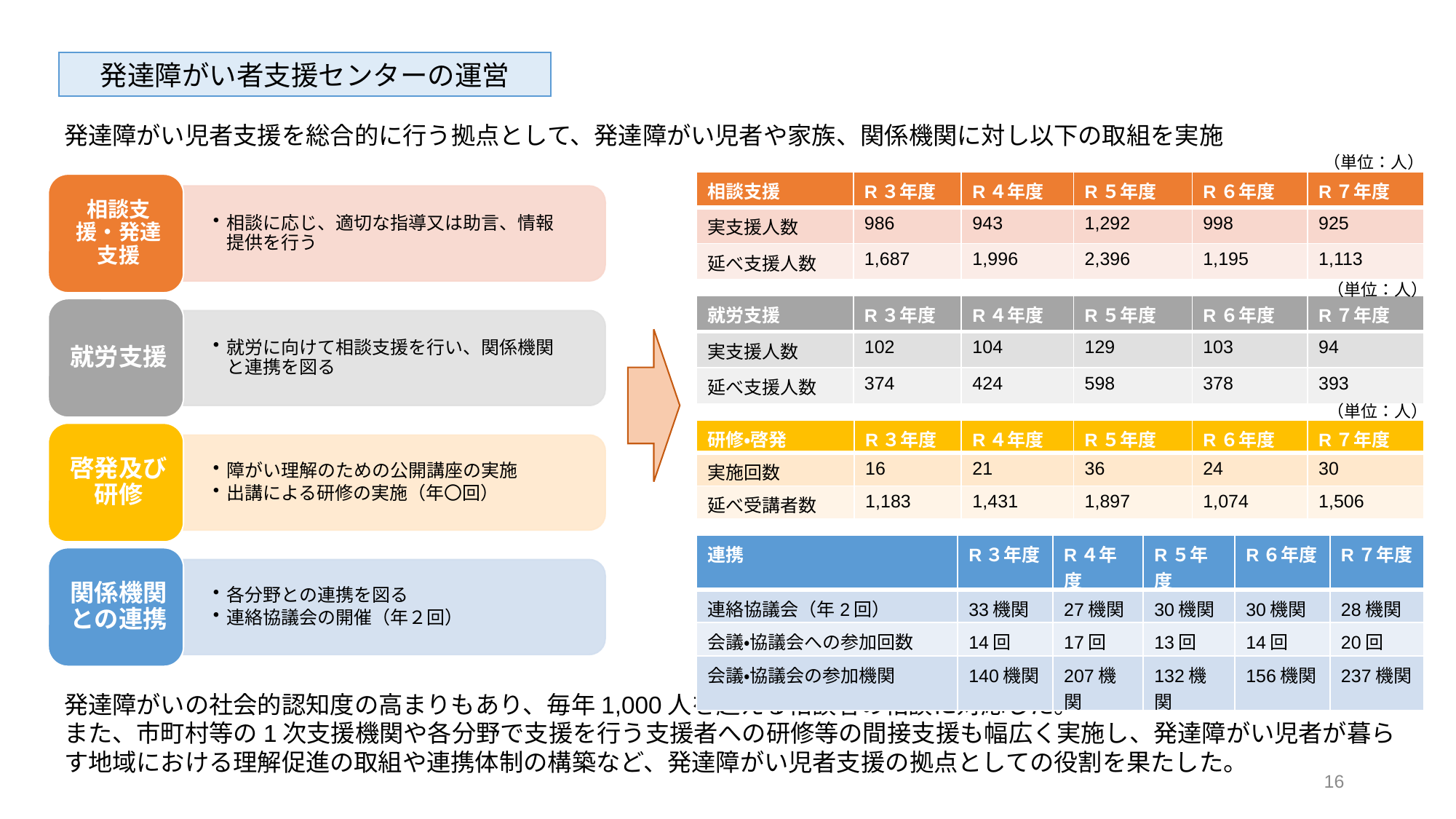

発達障がい者支援センターの運営
発達障がい児者支援を総合的に行う拠点として、発達障がい児者や家族、関係機関に対し以下の取組を実施
（単位：人）
| 相談支援 | R３年度 | R４年度 | R５年度 | R６年度 | R７年度 |
| --- | --- | --- | --- | --- | --- |
| 実支援人数 | 986 | 943 | 1,292 | 998 | 925 |
| 延べ支援人数 | 1,687 | 1,996 | 2,396 | 1,195 | 1,113 |
相談に応じ、適切な指導又は助言、情報提供を行う
相談支援・発達支援
就労に向けて相談支援を行い、関係機関と連携を図る
就労支援
障がい理解のための公開講座の実施
出講による研修の実施（年〇回）
啓発及び研修
各分野との連携を図る
連絡協議会の開催（年２回）
関係機関との連携
（単位：人）
| 就労支援 | R３年度 | R４年度 | R５年度 | R６年度 | R７年度 |
| --- | --- | --- | --- | --- | --- |
| 実支援人数 | 102 | 104 | 129 | 103 | 94 |
| 延べ支援人数 | 374 | 424 | 598 | 378 | 393 |

（単位：人）
| 研修・啓発 | R３年度 | R４年度 | R５年度 | R６年度 | R７年度 |
| --- | --- | --- | --- | --- | --- |
| 実施回数 | 16 | 21 | 36 | 24 | 30 |
| 延べ受講者数 | 1,183 | 1,431 | 1,897 | 1,074 | 1,506 |
| 連携 | R３年度 | R４年度 | R５年度 | R６年度 | R７年度 |
| --- | --- | --- | --- | --- | --- |
| 連絡協議会（年2回） | 33機関 | 27機関 | 30機関 | 30機関 | 28機関 |
| 会議・協議会への参加回数 | 14回 | 17回 | 13回 | 14回 | 20回 |
| 会議・協議会の参加機関 | 140機関 | 207機関 | 132機関 | 156機関 | 237機関 |
発達障がいの社会的認知度の高まりもあり、毎年1,000人を超える相談者の相談に対応した。
また、市町村等の1次支援機関や各分野で支援を行う支援者への研修等の間接支援も幅広く実施し、発達障がい児者が暮らす地域における理解促進の取組や連携体制の構築など、発達障がい児者支援の拠点としての役割を果たした。
16